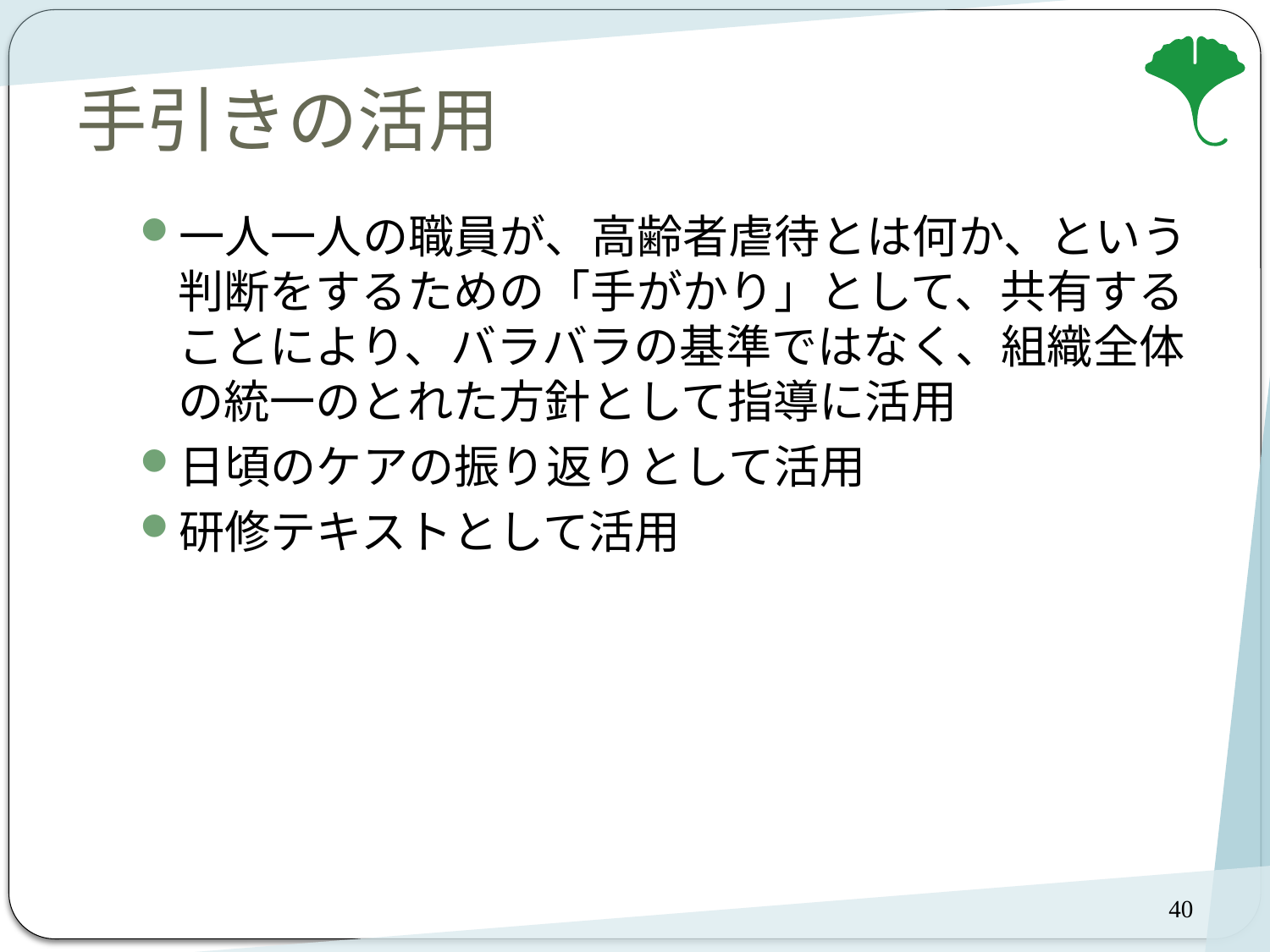

# 手引きの活用
一人一人の職員が、高齢者虐待とは何か、という判断をするための「手がかり」として、共有することにより、バラバラの基準ではなく、組織全体の統一のとれた方針として指導に活用
日頃のケアの振り返りとして活用
研修テキストとして活用
40